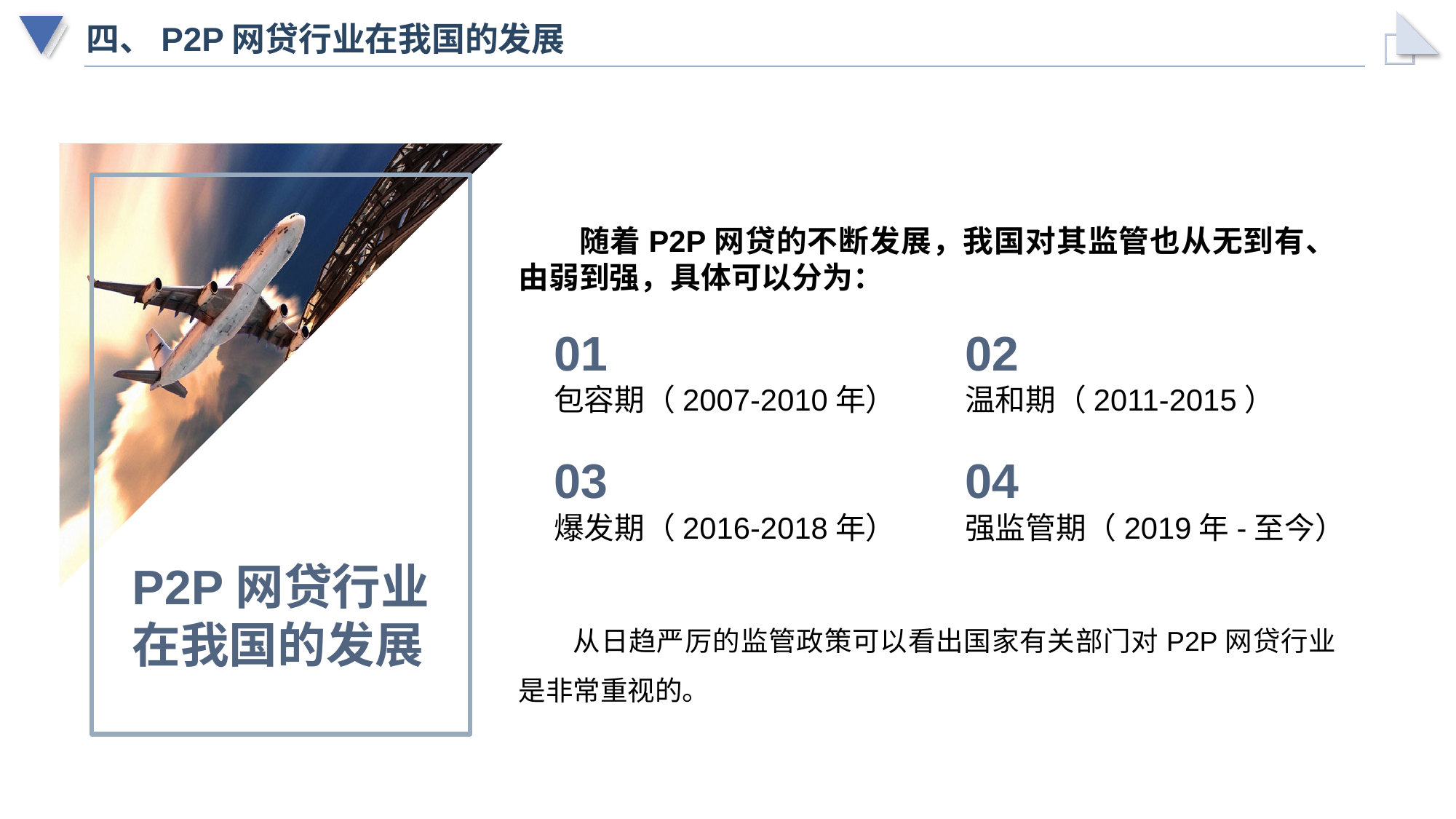

# 四、P2P网贷行业在我国的发展

随着P2P网贷的不断发展，我国对其监管也从无到有、由弱到强，具体可以分为：
01
包容期（2007-2010年）
02
温和期（2011-2015）
03
爆发期（2016-2018年）
04
强监管期（2019年-至今）
P2P网贷行业
在我国的发展
从日趋严厉的监管政策可以看出国家有关部门对P2P网贷行业是非常重视的。